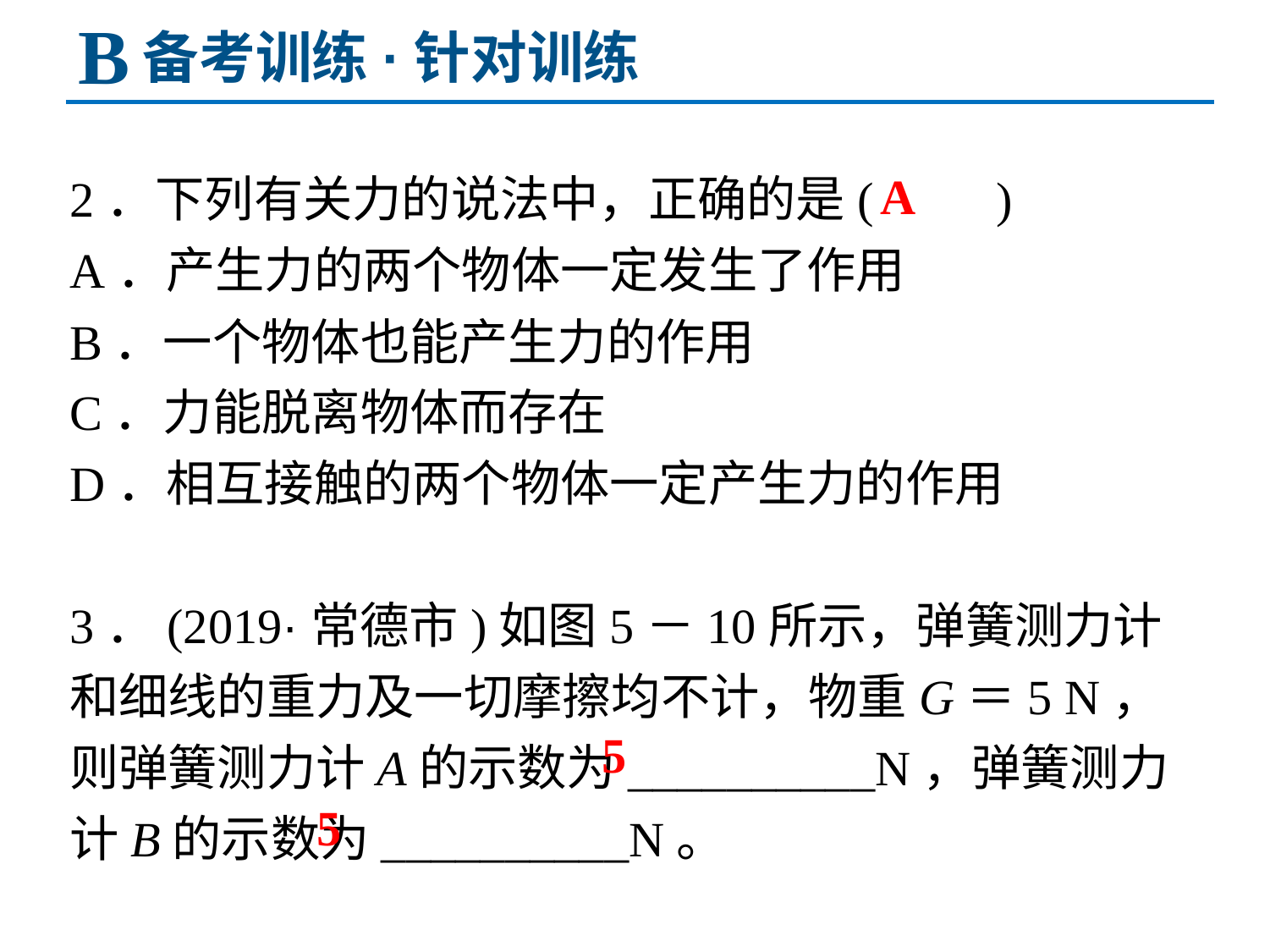

B
备考训练·针对训练
2．下列有关力的说法中，正确的是(　　)
A．产生力的两个物体一定发生了作用
B．一个物体也能产生力的作用
C．力能脱离物体而存在
D．相互接触的两个物体一定产生力的作用

3．(2019·常德市)如图5－10所示，弹簧测力计和细线的重力及一切摩擦均不计，物重G＝5 N，则弹簧测力计A的示数为__________N，弹簧测力计B的示数为__________N。
A

5
5